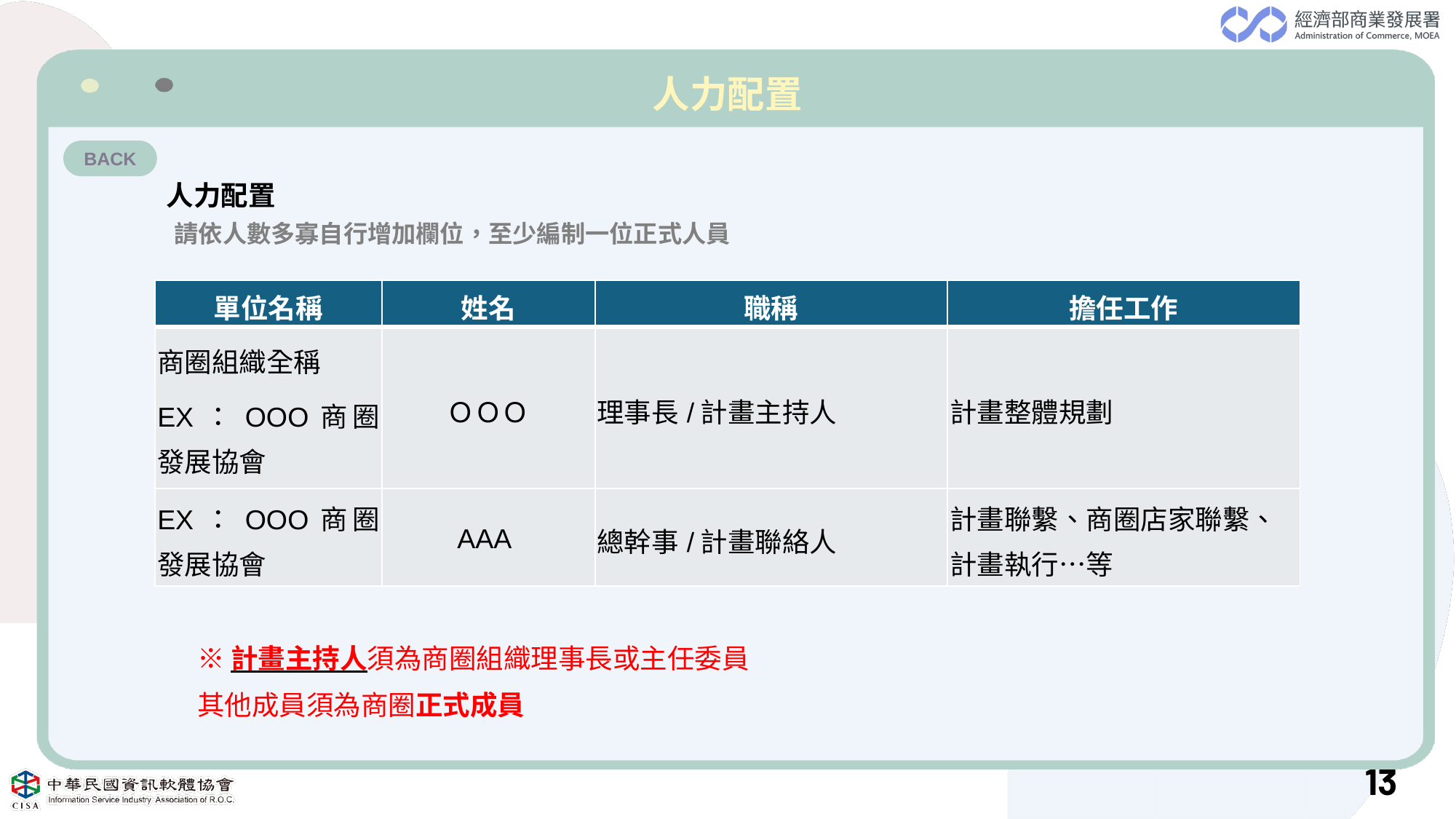

人力配置
BACK

人力配置
請依人數多寡自行增加欄位，至少編制一位正式人員
| 單位名稱 | 姓名 | 職稱 | 擔任工作 |
| --- | --- | --- | --- |
| 商圈組織全稱 EX：OOO商圈發展協會 | ＯＯＯ | 理事長/計畫主持人 | 計畫整體規劃 |
| EX：OOO商圈發展協會 | AAA | 總幹事/計畫聯絡人 | 計畫聯繫、商圈店家聯繫、計畫執行…等 |
※計畫主持人須為商圈組織理事長或主任委員
其他成員須為商圈正式成員